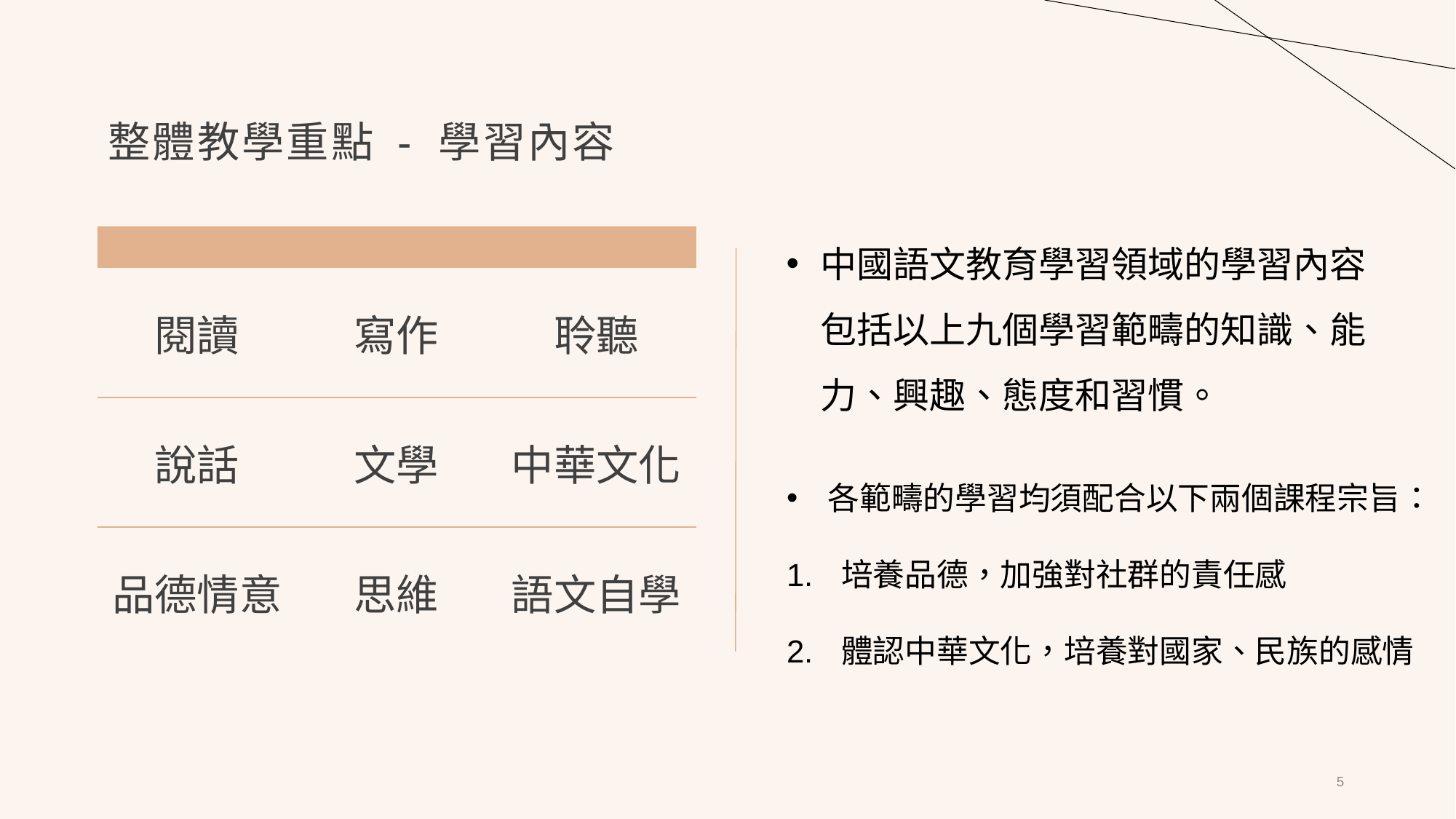

# 整體教學重點 - 學習內容
中國語文教育學習領域的學習內容包括以上九個學習範疇的知識、能力、興趣、態度和習慣。
|  |  |  |
| --- | --- | --- |
| 閱讀 | 寫作 | 聆聽 |
| 說話 | 文學 | 中華文化 |
| 品德情意 | 思維 | 語文自學 |
各範疇的學習均須配合以下兩個課程宗旨：
培養品德，加強對社群的責任感
體認中華文化，培養對國家、⺠族的感情
5